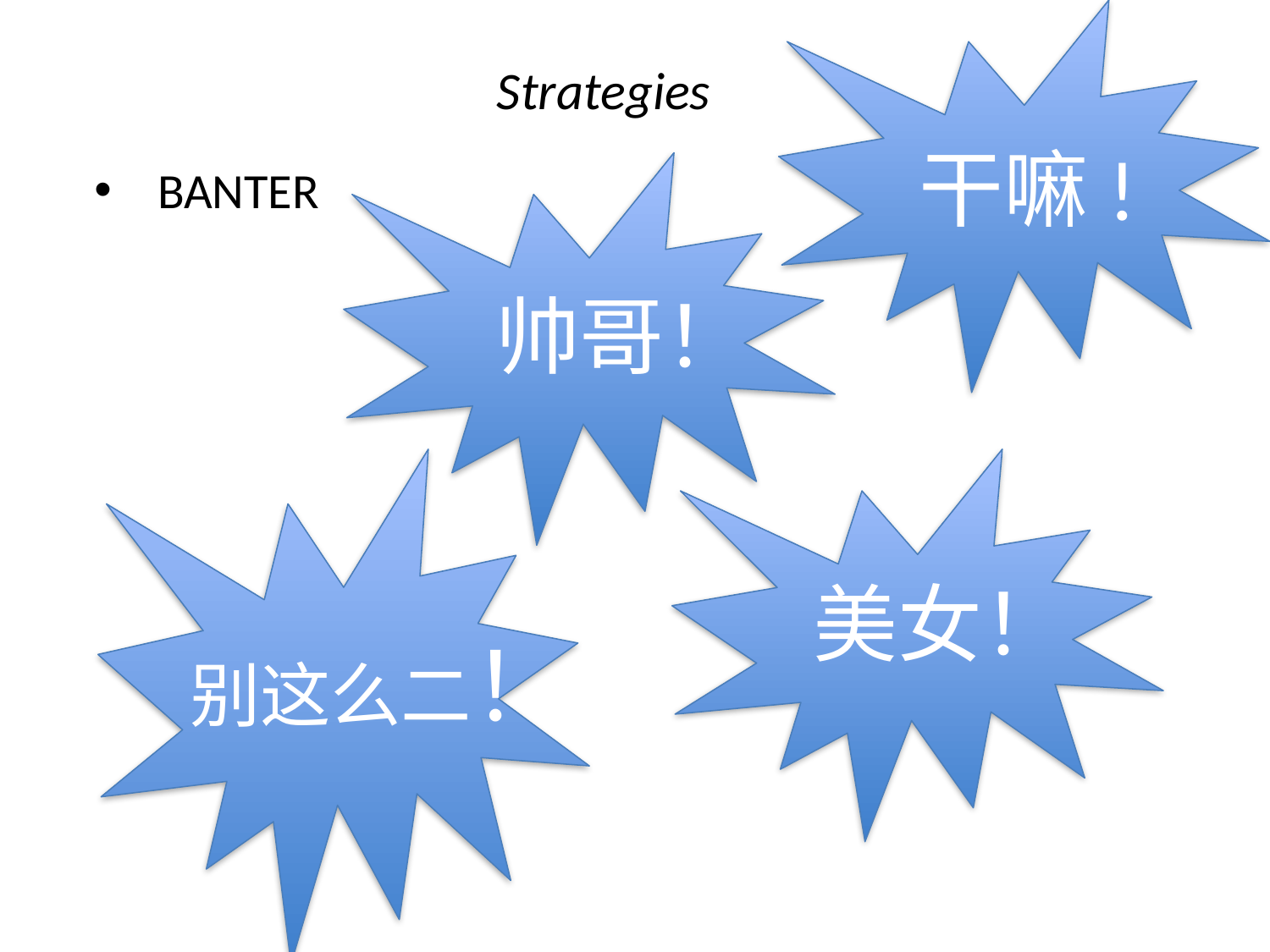

# Strategies
干嘛!
BANTER

帅哥！

美女！
别这么二！